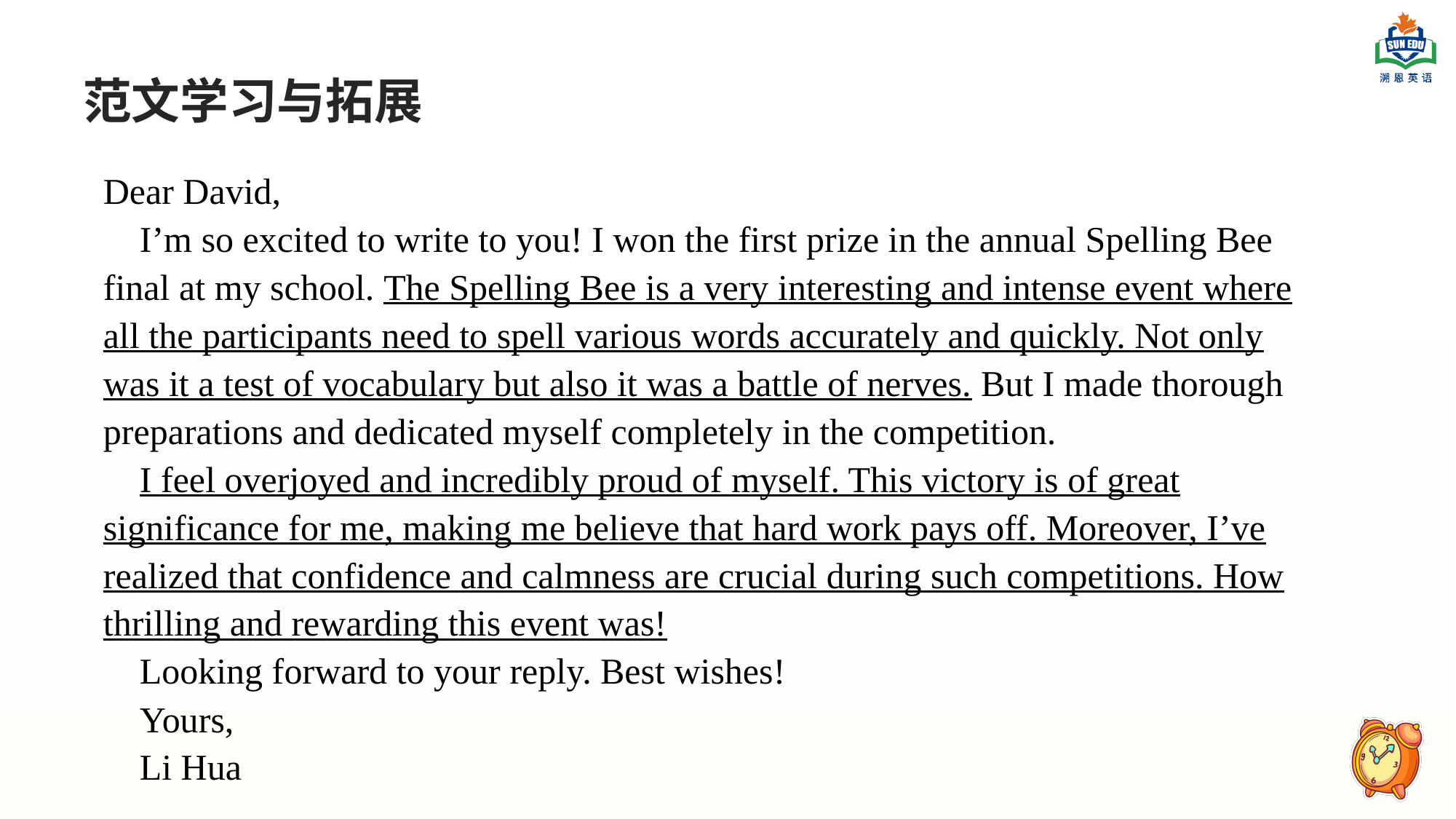

# 范文学习与拓展
Dear David,
    I’m so excited to write to you! I won the first prize in the annual Spelling Bee final at my school. The Spelling Bee is a very interesting and intense event where all the participants need to spell various words accurately and quickly. Not only was it a test of vocabulary but also it was a battle of nerves. But I made thorough preparations and dedicated myself completely in the competition.
    I feel overjoyed and incredibly proud of myself. This victory is of great significance for me, making me believe that hard work pays off. Moreover, I’ve realized that confidence and calmness are crucial during such competitions. How thrilling and rewarding this event was!
    Looking forward to your reply. Best wishes!
    Yours,
    Li Hua